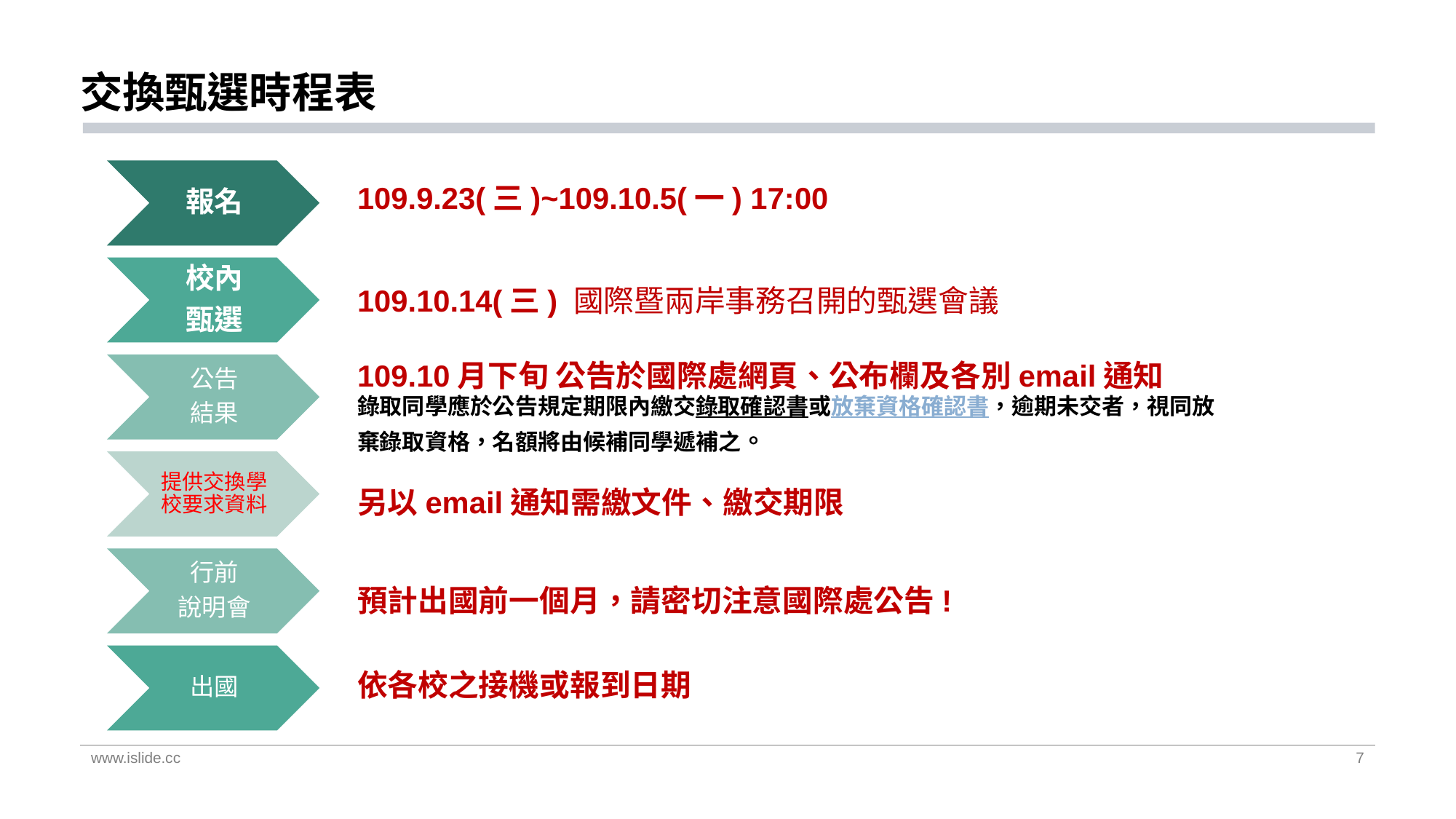

# 交換甄選時程表
報名
校內
甄選
公告
結果
提供交換學校要求資料
行前
說明會
出國
109.9.23(三)~109.10.5(一) 17:00
109.10.14(三) 國際暨兩岸事務召開的甄選會議
109.10月下旬 公告於國際處網頁、公布欄及各別email通知
錄取同學應於公告規定期限內繳交錄取確認書或放棄資格確認書，逾期未交者，視同放棄錄取資格，名額將由候補同學遞補之。
另以email通知需繳文件、繳交期限
預計出國前一個月，請密切注意國際處公告!
依各校之接機或報到日期
www.islide.cc
7